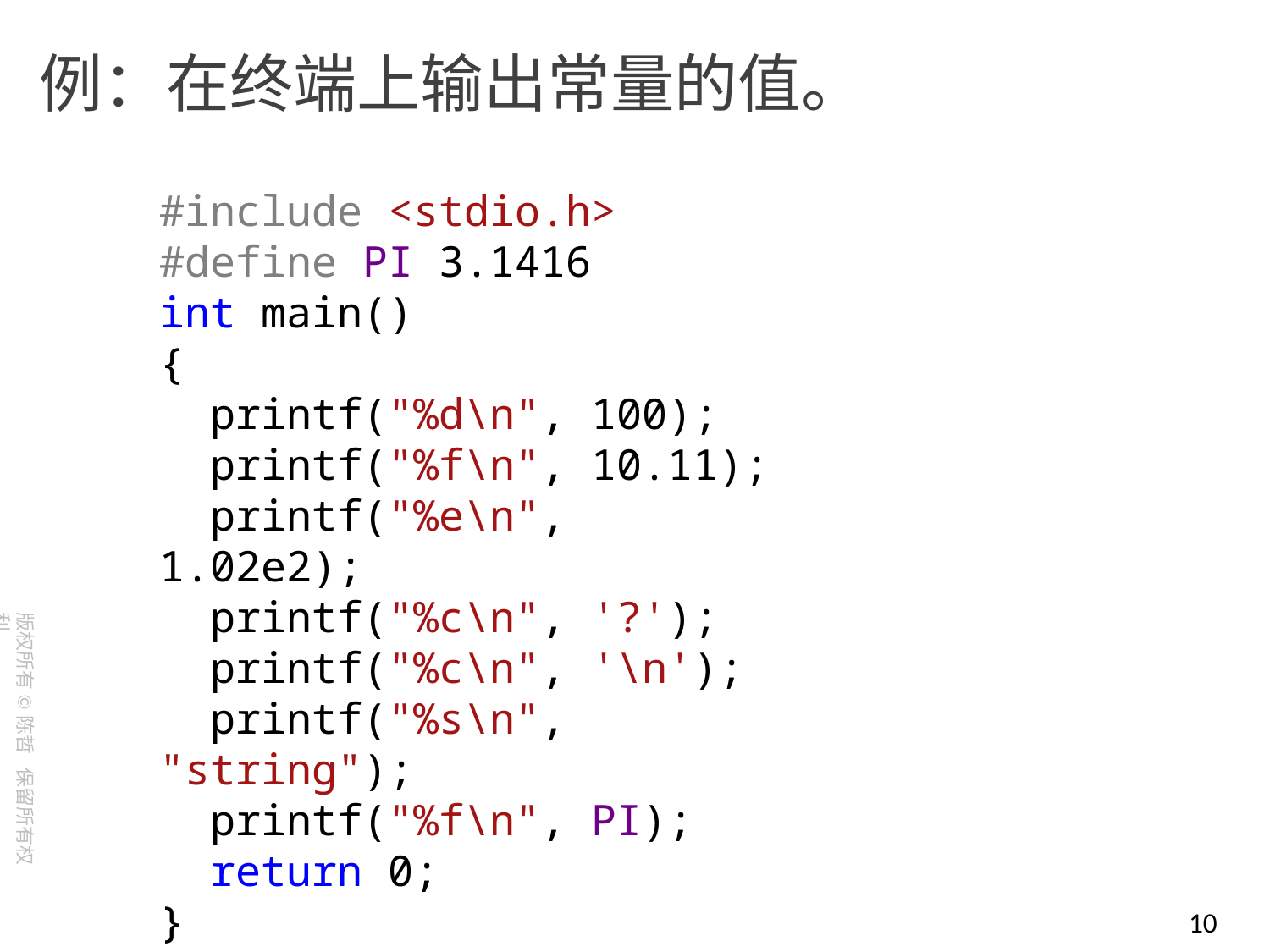

例：在终端上输出常量的值。
#include <stdio.h>
#define PI 3.1416
int main()
{
  printf("%d\n", 100);
  printf("%f\n", 10.11);
  printf("%e\n", 1.02e2);
  printf("%c\n", '?');
  printf("%c\n", '\n');
  printf("%s\n", "string");
  printf("%f\n", PI);
  return 0;
}
10